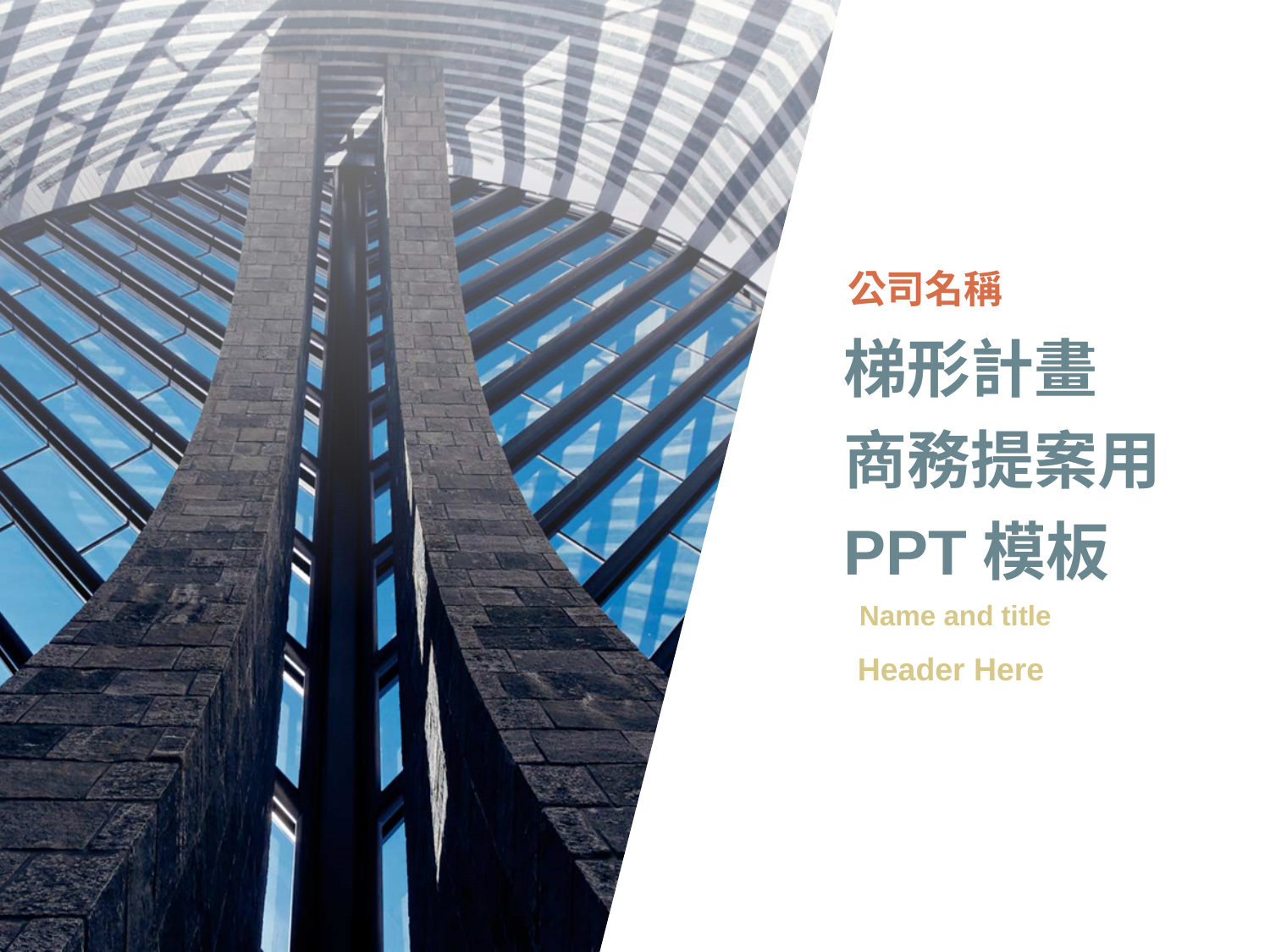

公司名稱
梯形計畫
商務提案用
PPT模板
Name and title
Header Here